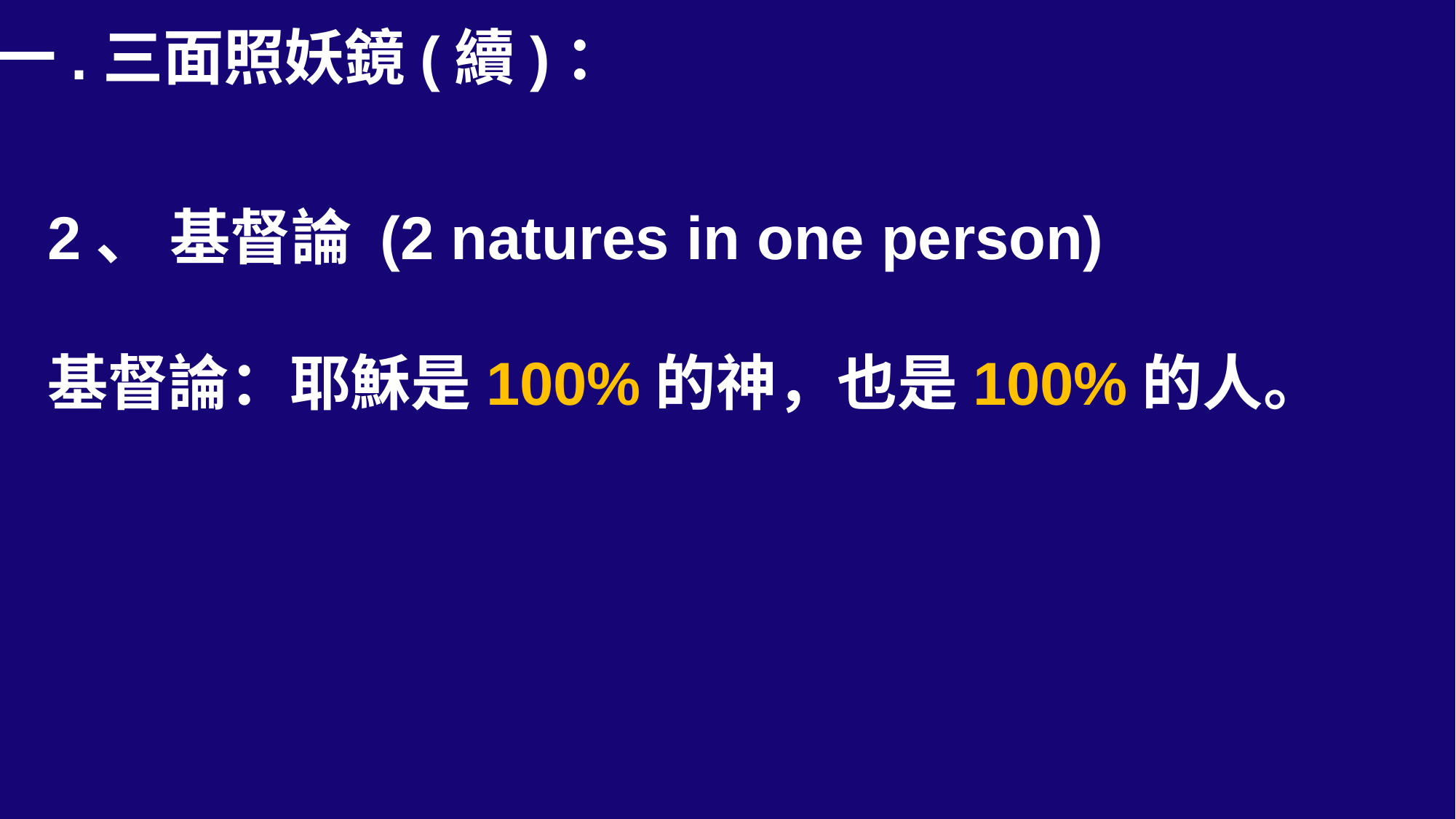

一.三面照妖鏡(續)：
2、 基督論 (2 natures in one person)

基督論：耶穌是100%的神，也是100%的人。